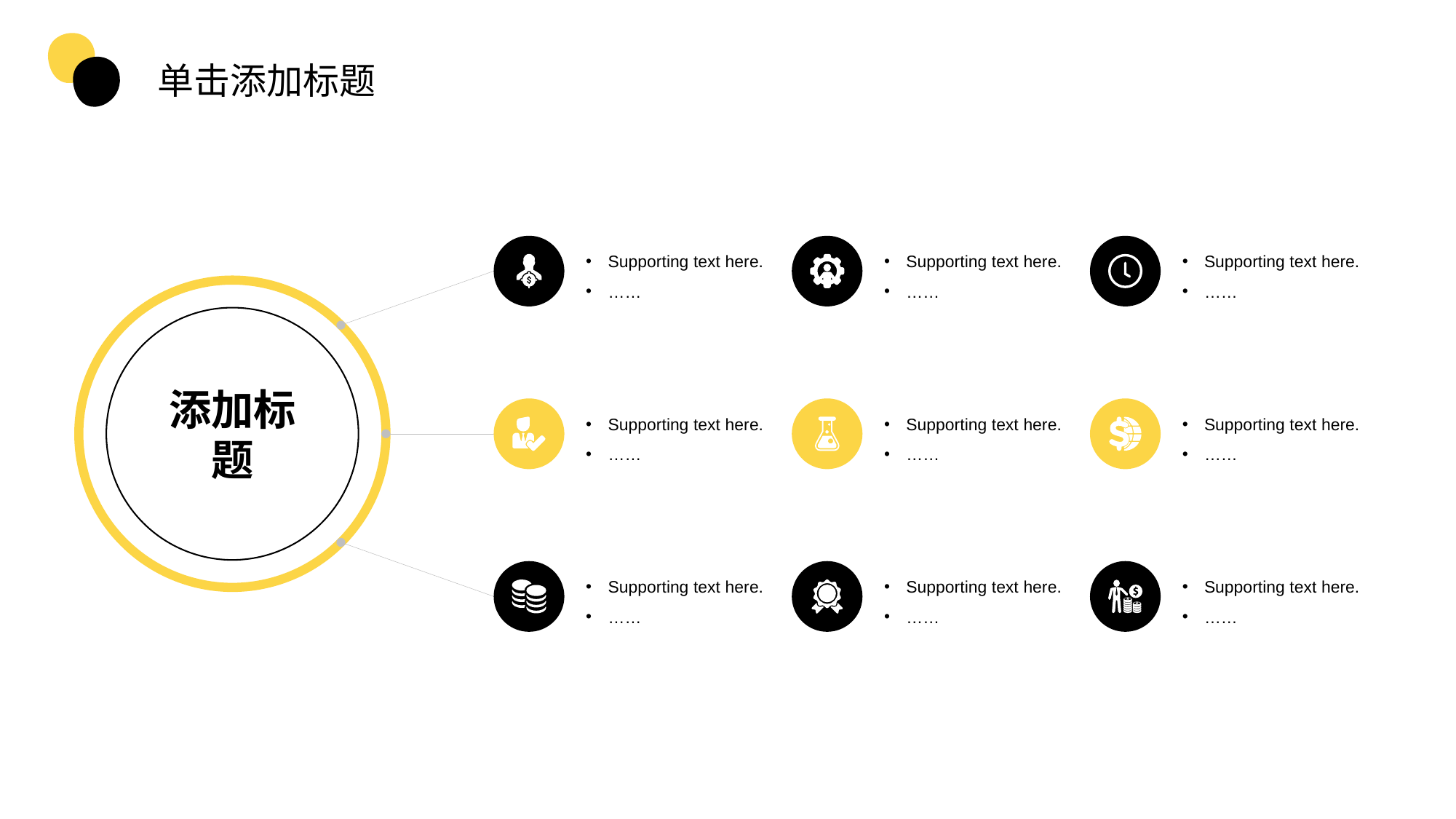

单击添加标题
Supporting text here.
……
Supporting text here.
……
Supporting text here.
……

添加标题
Supporting text here.
……
Supporting text here.
……
Supporting text here.
……

Supporting text here.
……
Supporting text here.
……
Supporting text here.
……